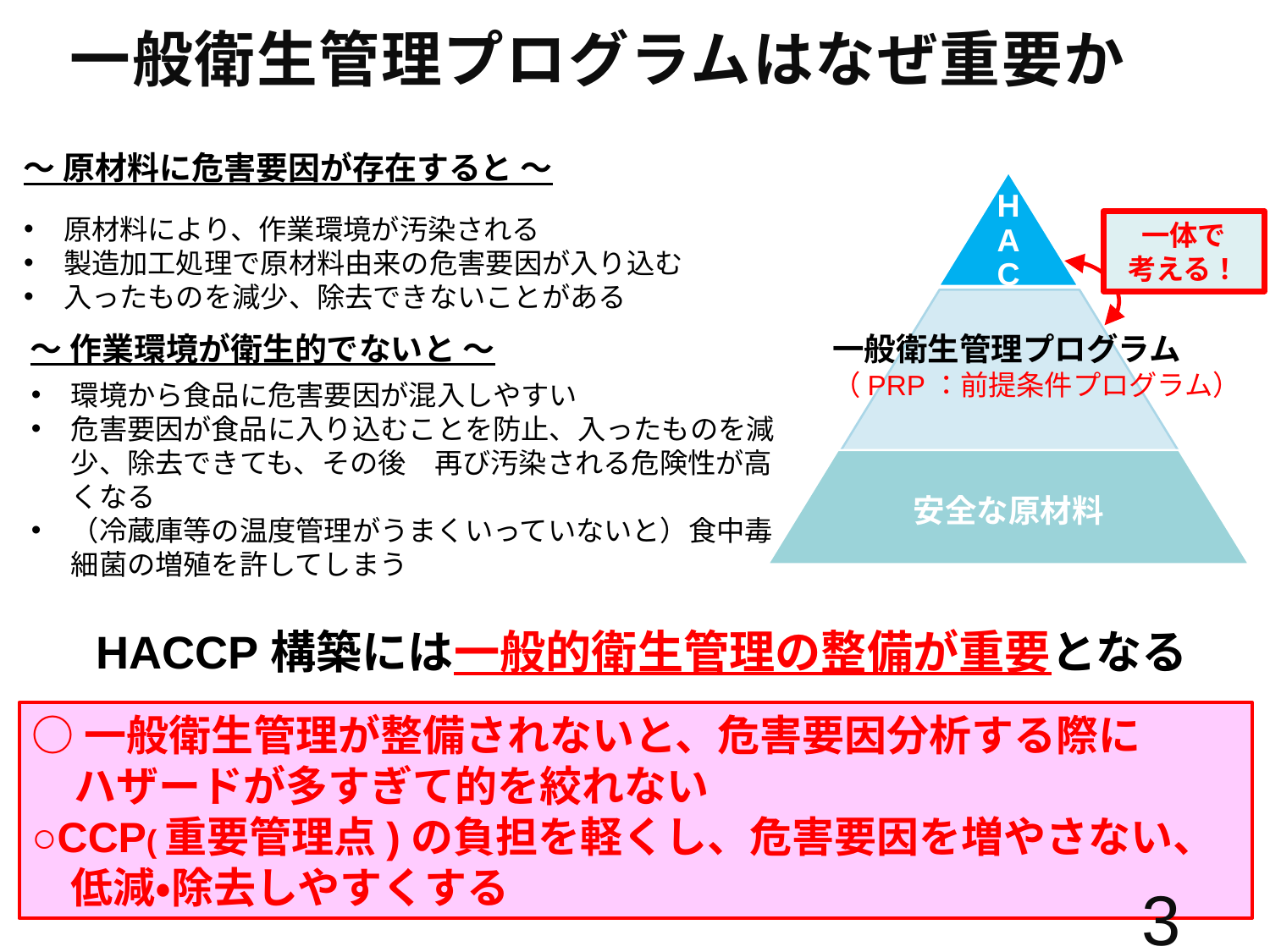

# 一般衛生管理プログラムはなぜ重要か

～ 原材料に危害要因が存在すると ～

HACCP

安全な原材料
原材料により、作業環境が汚染される
製造加工処理で原材料由来の危害要因が入り込む
入ったものを減少、除去できないことがある
一体で
考える！

一般衛生管理プログラム
（PRP：前提条件プログラム）
～ 作業環境が衛生的でないと ～
環境から食品に危害要因が混入しやすい
危害要因が食品に入り込むことを防止、入ったものを減少、除去できても、その後　再び汚染される危険性が高くなる
（冷蔵庫等の温度管理がうまくいっていないと）食中毒細菌の増殖を許してしまう
HACCP構築には一般的衛生管理の整備が重要となる
○一般衛生管理が整備されないと、危害要因分析する際に
　ハザードが多すぎて的を絞れない
○CCP(重要管理点)の負担を軽くし、危害要因を増やさない、
   低減・除去しやすくする
36